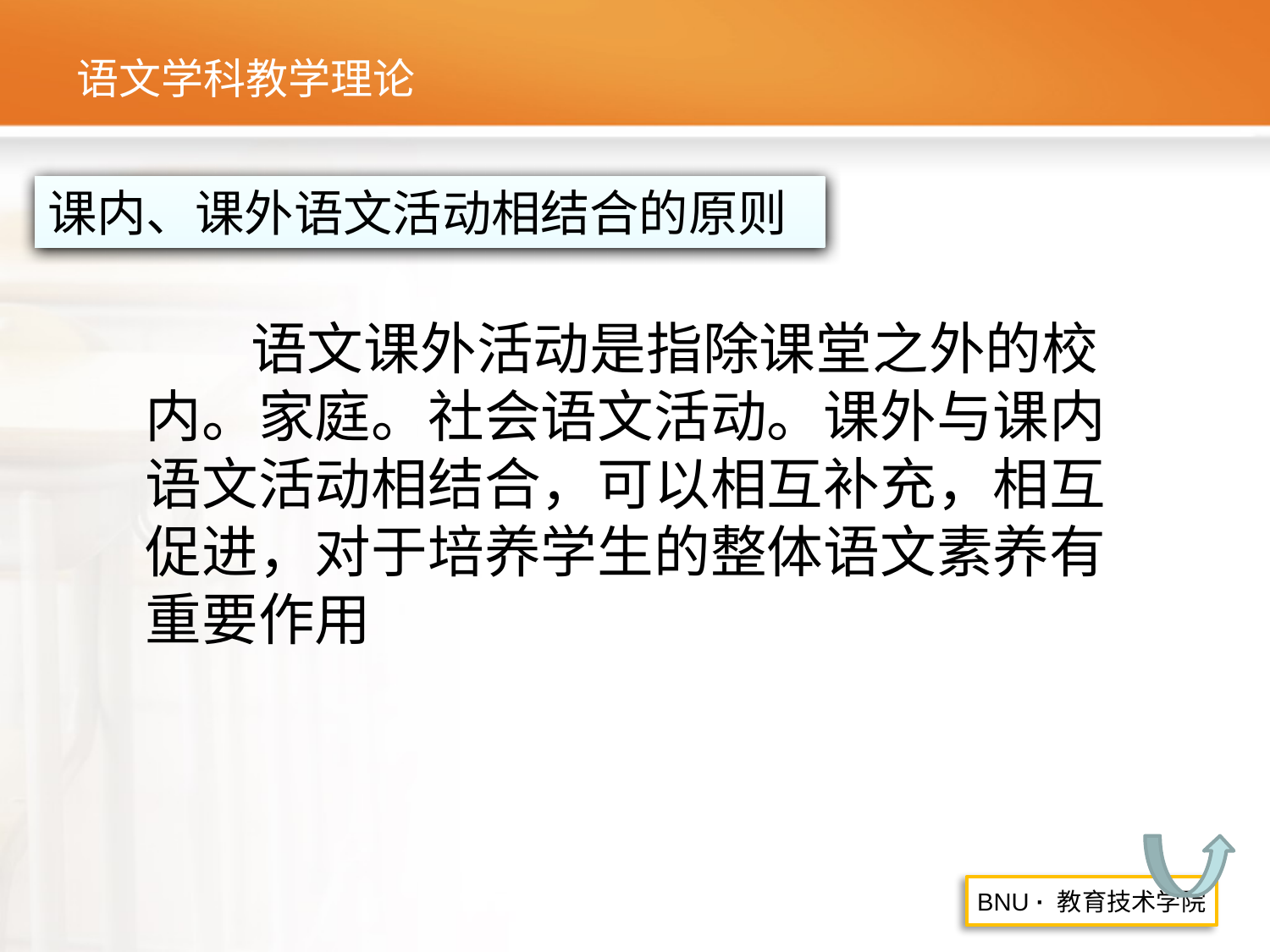

# 语文学科教学理论
课内、课外语文活动相结合的原则
           语文课外活动是指除课堂之外的校内。家庭。社会语文活动。课外与课内语文活动相结合，可以相互补充，相互促进，对于培养学生的整体语文素养有重要作用